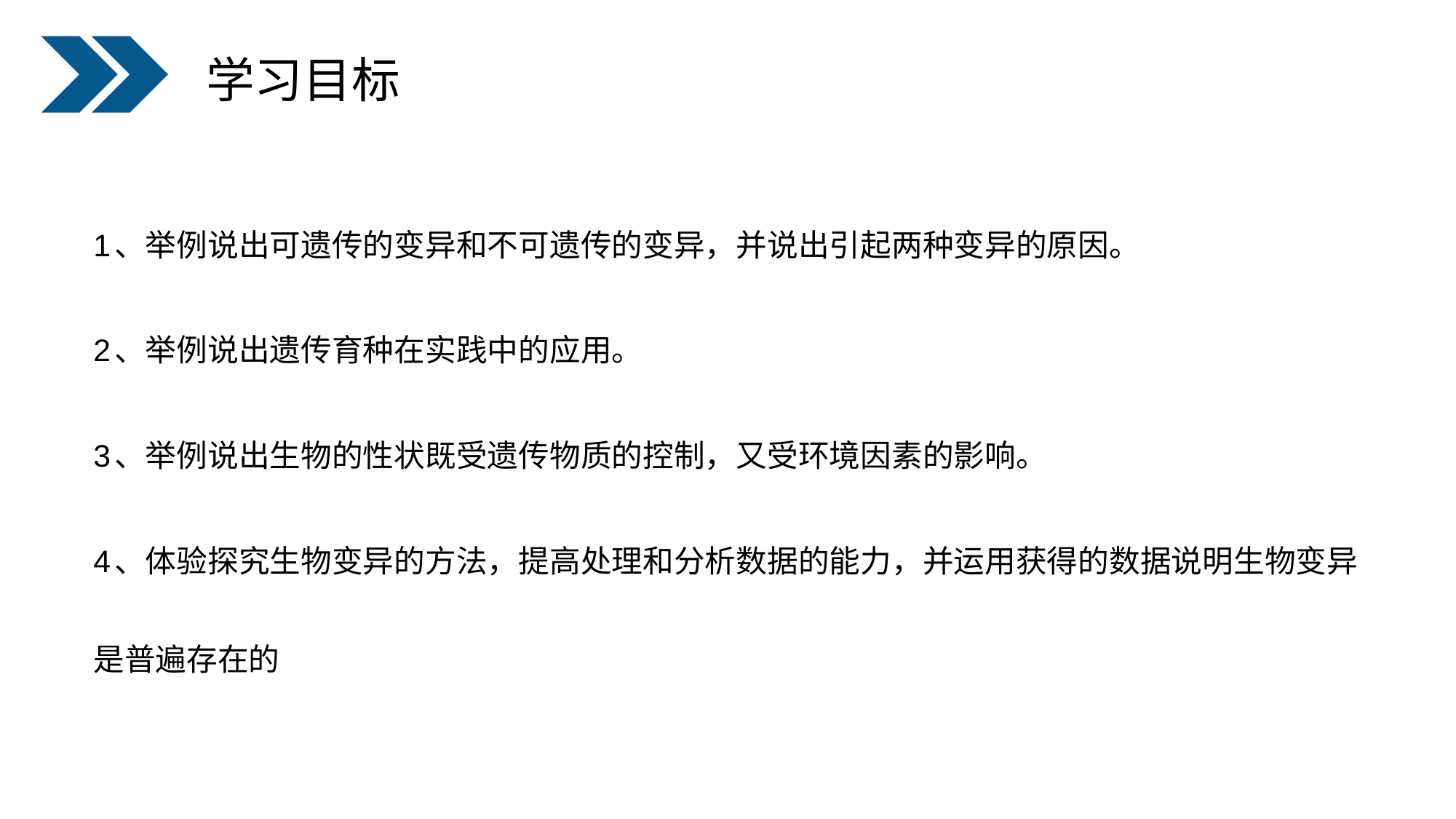

学习目标
1、举例说出可遗传的变异和不可遗传的变异，并说出引起两种变异的原因。
2、举例说出遗传育种在实践中的应用。
3、举例说出生物的性状既受遗传物质的控制，又受环境因素的影响。
4、体验探究生物变异的方法，提高处理和分析数据的能力，并运用获得的数据说明生物变异是普遍存在的